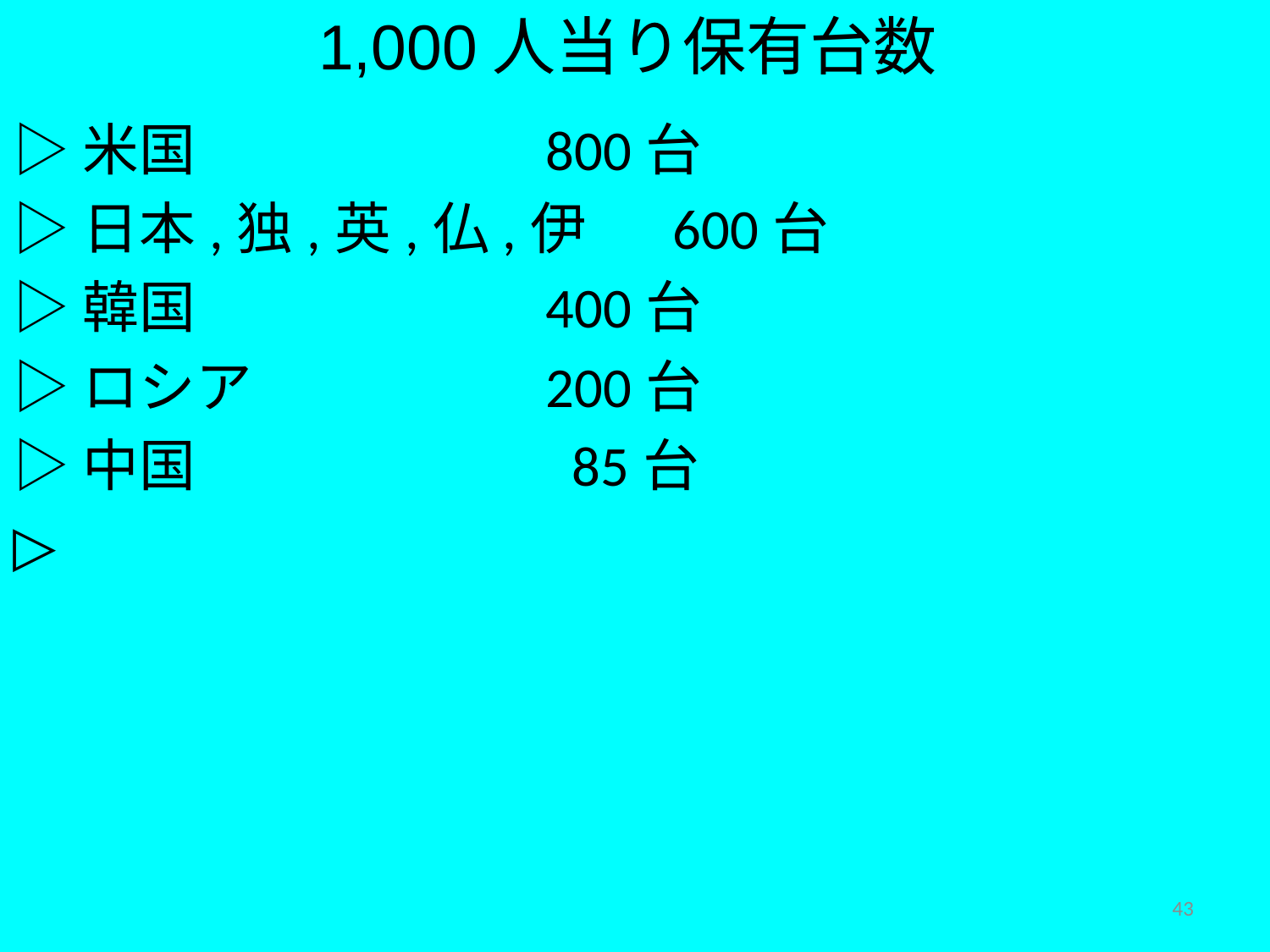

1,000人当り保有台数

▷米国			800台
▷日本,独,英,仏,伊	600台
▷韓国			400台
▷ロシア			200台
▷中国			 85台
▷

43